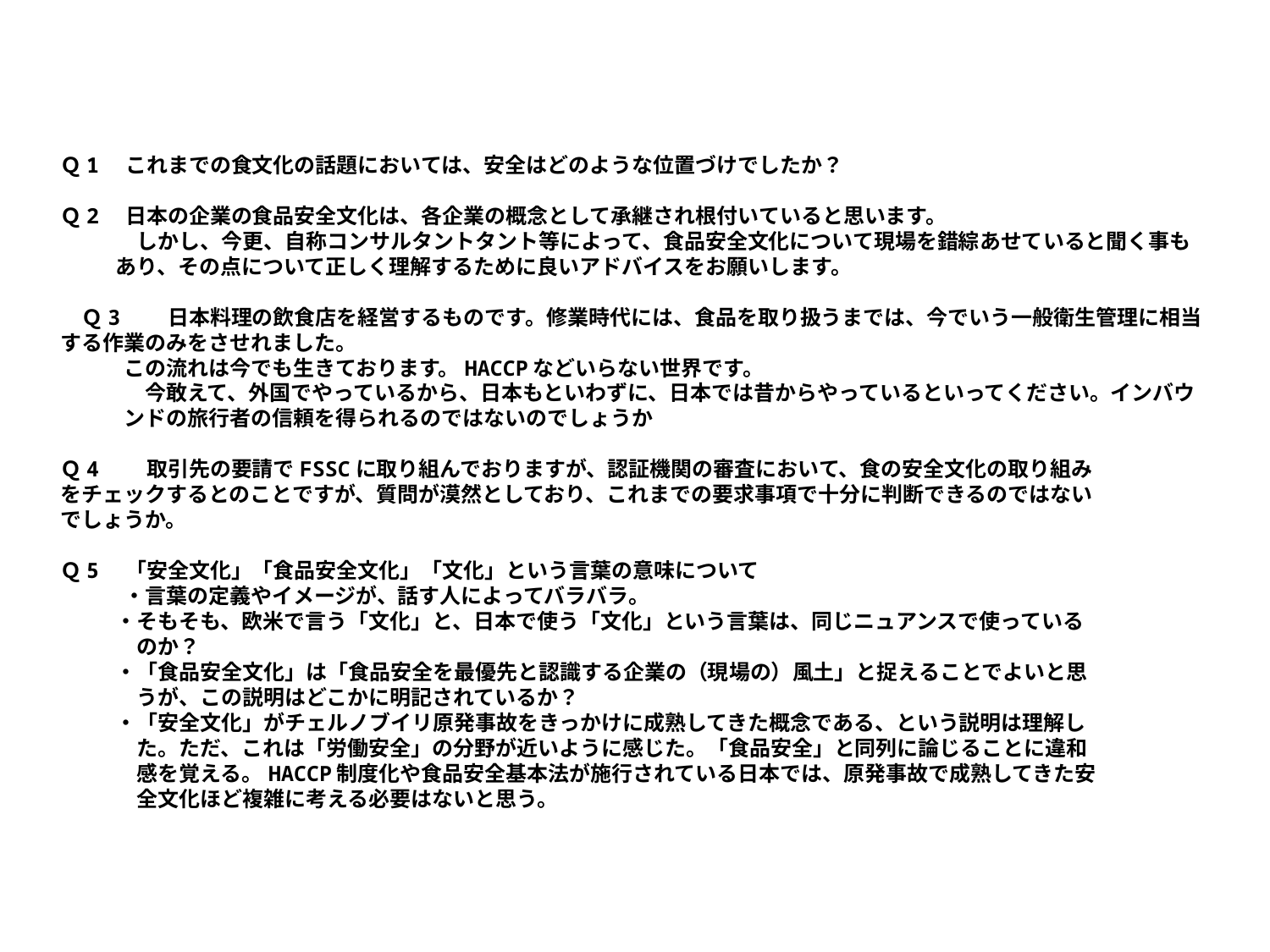

Ｑ1　これまでの食文化の話題においては、安全はどのような位置づけでしたか？

Ｑ2　日本の企業の食品安全文化は、各企業の概念として承継され根付いていると思います。
しかし、今更、自称コンサルタントタント等によって、食品安全文化について現場を錯綜あせていると聞く事もあり、その点について正しく理解するために良いアドバイスをお願いします。

Ｑ3　　日本料理の飲食店を経営するものです。修業時代には、食品を取り扱うまでは、今でいう一般衛生管理に相当する作業のみをさせれました。
　　　この流れは今でも生きております。HACCPなどいらない世界です。
　　　　今敢えて、外国でやっているから、日本もといわずに、日本では昔からやっているといってください。インバウンドの旅行者の信頼を得られるのではないのでしょうか

Ｑ4　　取引先の要請でFSSCに取り組んでおりますが、認証機関の審査において、食の安全文化の取り組みをチェックするとのことですが、質問が漠然としており、これまでの要求事項で十分に判断できるのではないでしょうか。

Ｑ5　「安全文化」「食品安全文化」「文化」という言葉の意味について
・言葉の定義やイメージが、話す人によってバラバラ。
・そもそも、欧米で言う「文化」と、日本で使う「文化」という言葉は、同じニュアンスで使っているのか？
・「食品安全文化」は「食品安全を最優先と認識する企業の（現場の）風土」と捉えることでよいと思うが、この説明はどこかに明記されているか？
・「安全文化」がチェルノブイリ原発事故をきっかけに成熟してきた概念である、という説明は理解した。ただ、これは「労働安全」の分野が近いように感じた。「食品安全」と同列に論じることに違和感を覚える。HACCP制度化や食品安全基本法が施行されている日本では、原発事故で成熟してきた安全文化ほど複雑に考える必要はないと思う。